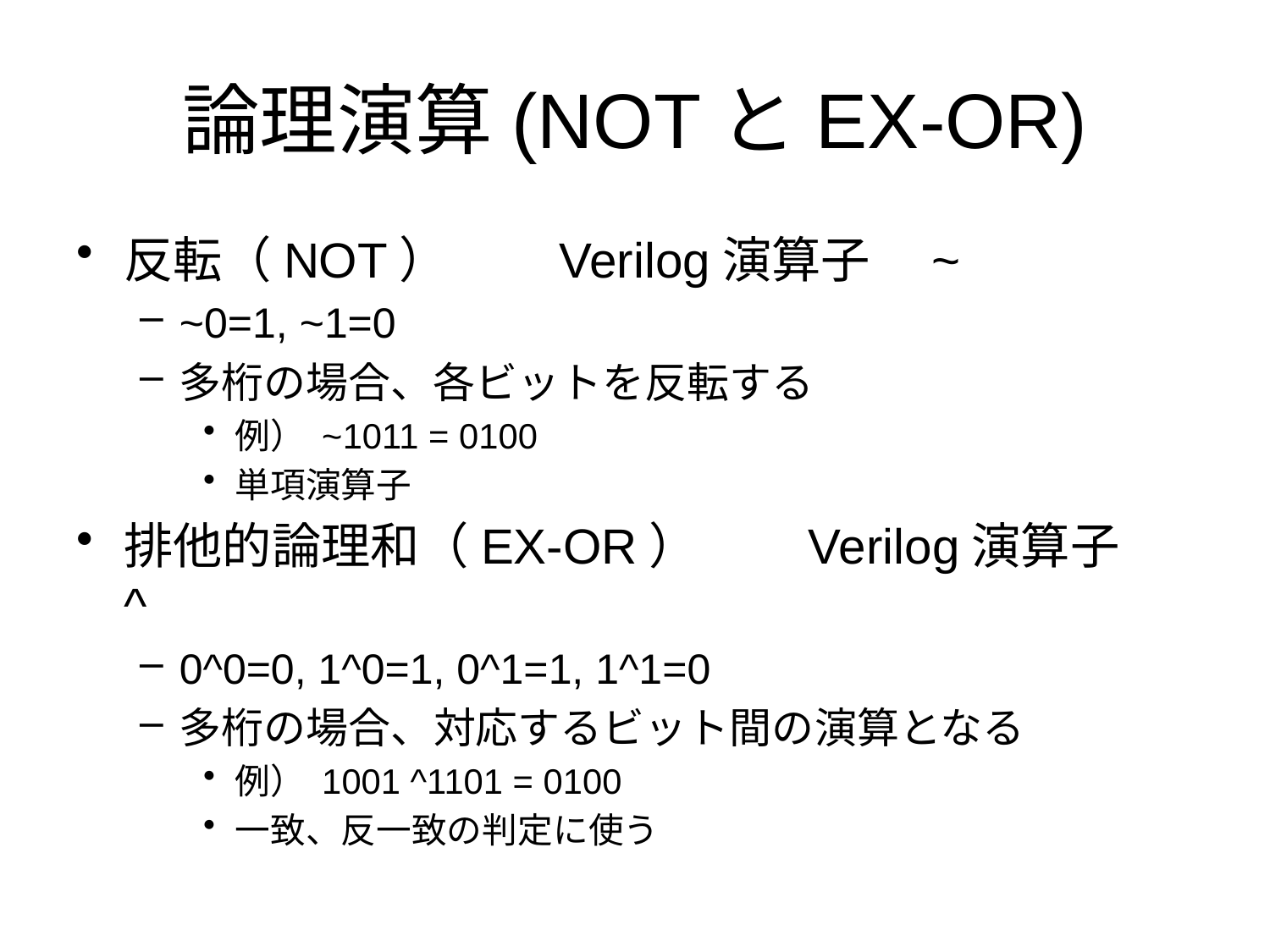

# 論理演算(NOTとEX-OR)
反転（NOT）　　Verilog演算子　~
~0=1, ~1=0
多桁の場合、各ビットを反転する
例） ~1011 = 0100
単項演算子
排他的論理和（EX-OR）　　Verilog演算子　^
0^0=0, 1^0=1, 0^1=1, 1^1=0
多桁の場合、対応するビット間の演算となる
例） 1001 ^1101 = 0100
一致、反一致の判定に使う